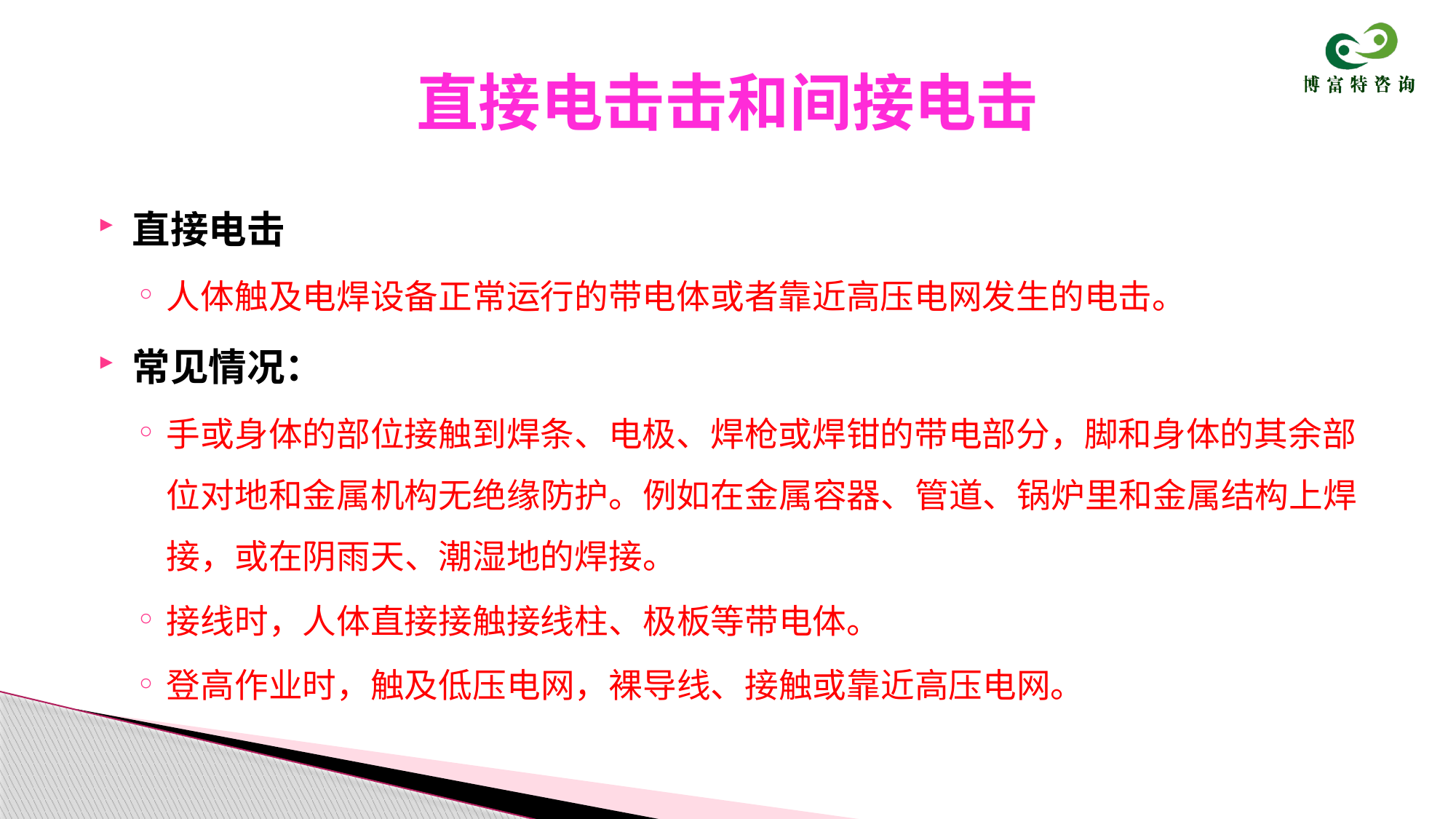

# 直接电击击和间接电击
直接电击
人体触及电焊设备正常运行的带电体或者靠近高压电网发生的电击。
常见情况：
手或身体的部位接触到焊条、电极、焊枪或焊钳的带电部分，脚和身体的其余部位对地和金属机构无绝缘防护。例如在金属容器、管道、锅炉里和金属结构上焊接，或在阴雨天、潮湿地的焊接。
接线时，人体直接接触接线柱、极板等带电体。
登高作业时，触及低压电网，裸导线、接触或靠近高压电网。